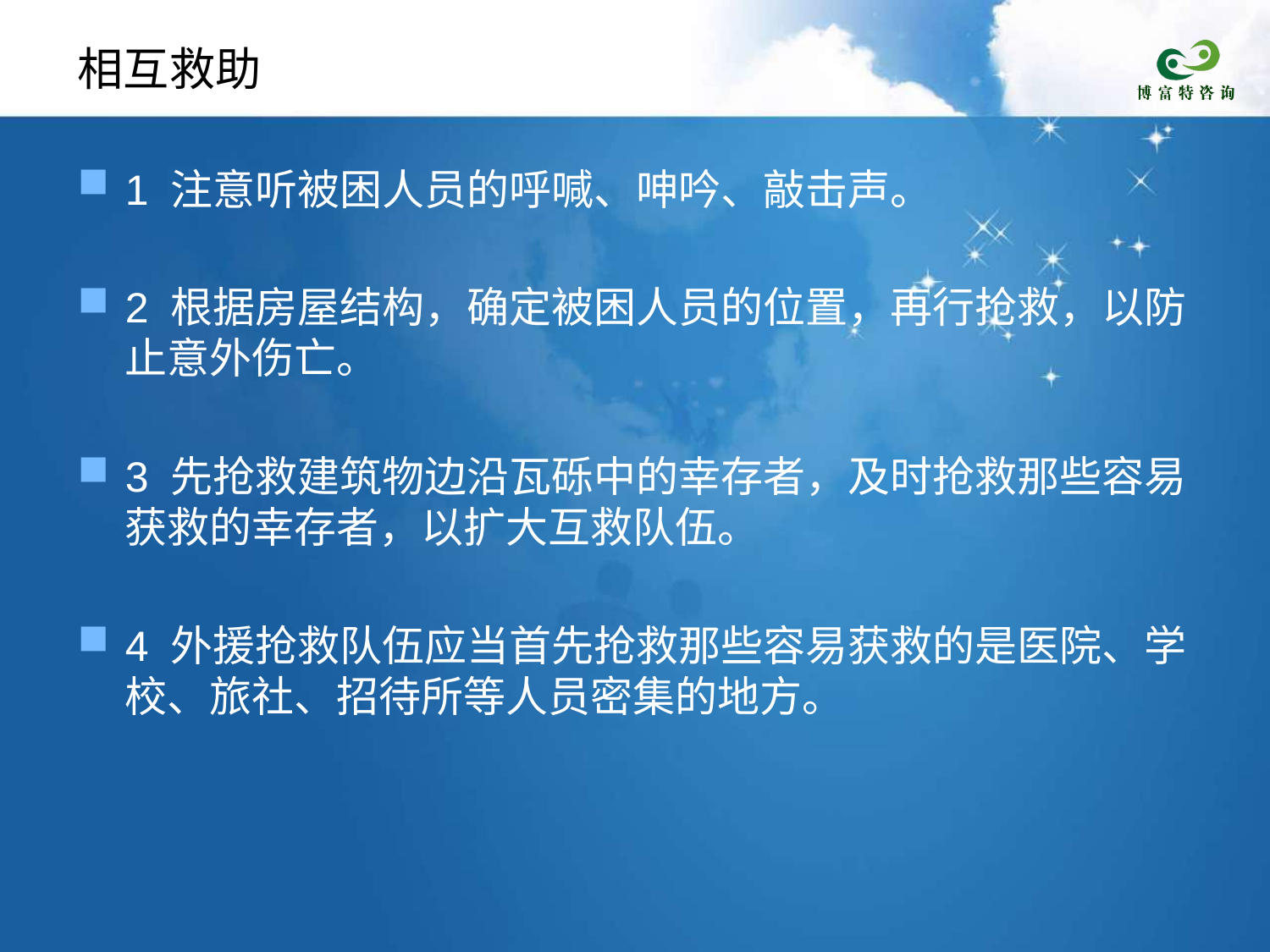

# 相互救助
1 注意听被困人员的呼喊、呻吟、敲击声。

2 根据房屋结构，确定被困人员的位置，再行抢救，以防止意外伤亡。

3 先抢救建筑物边沿瓦砾中的幸存者，及时抢救那些容易获救的幸存者，以扩大互救队伍。

4 外援抢救队伍应当首先抢救那些容易获救的是医院、学校、旅社、招待所等人员密集的地方。